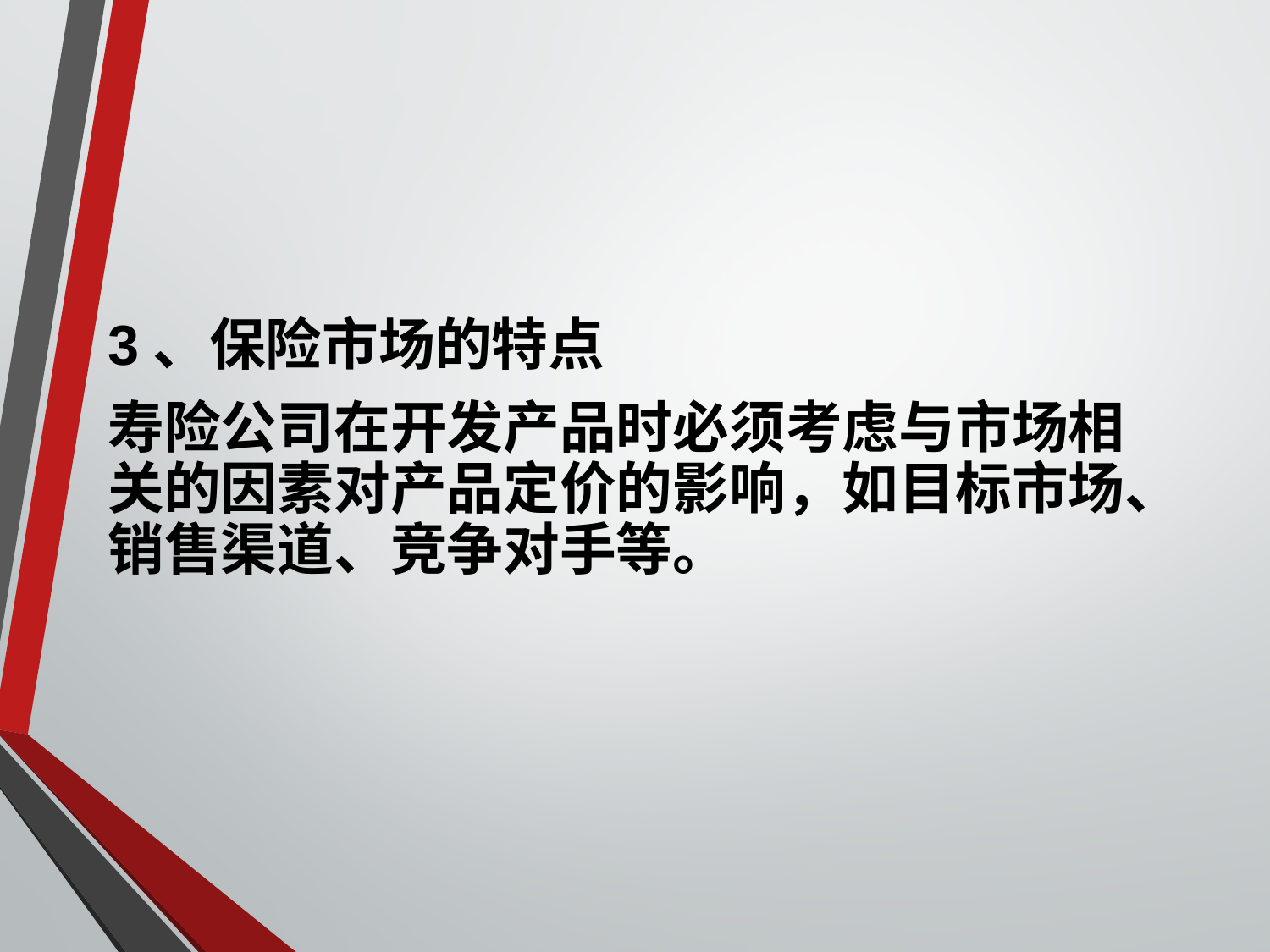

3、保险市场的特点
寿险公司在开发产品时必须考虑与市场相关的因素对产品定价的影响，如目标市场、销售渠道、竞争对手等。